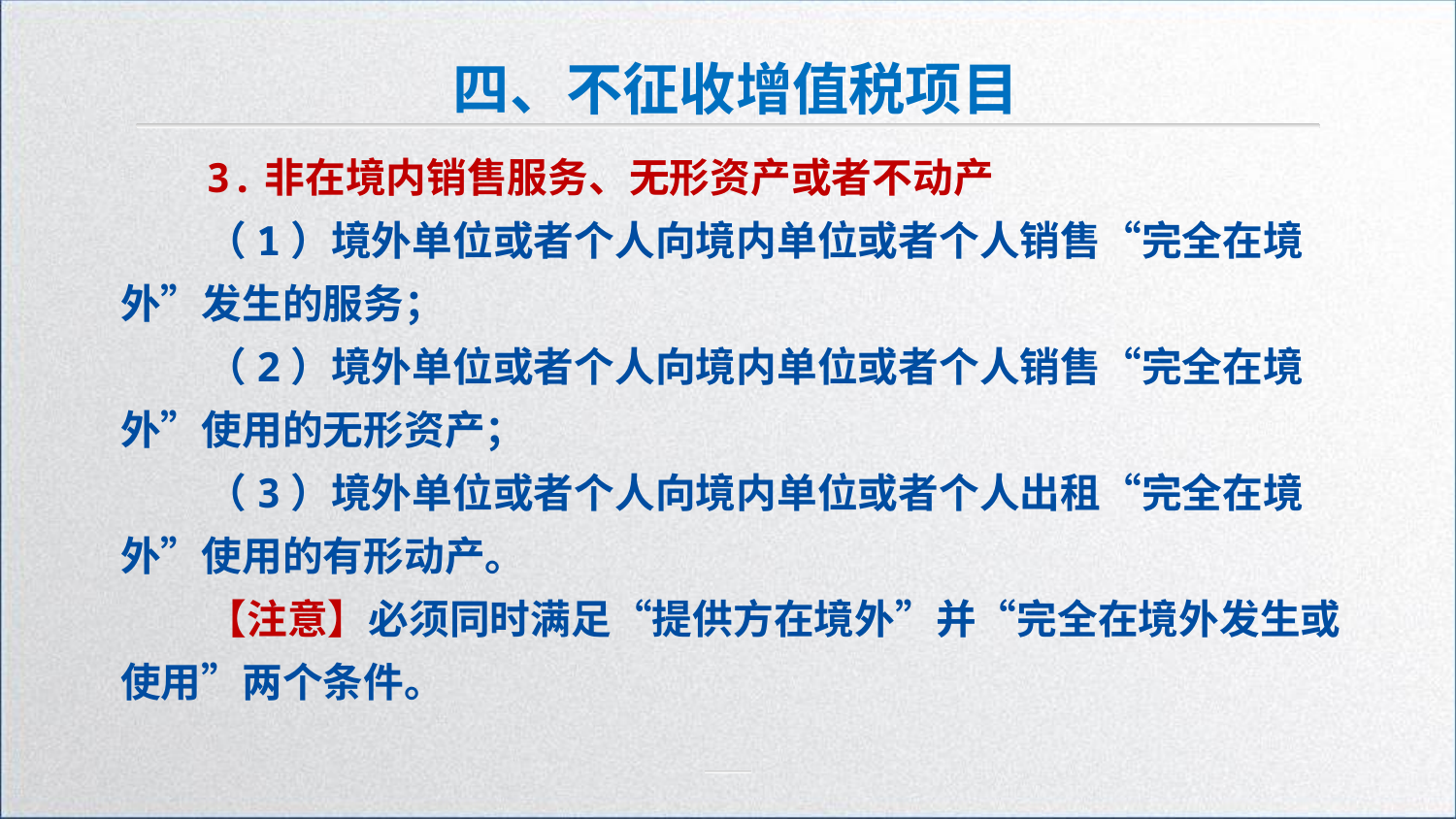

四、不征收增值税项目
3.非在境内销售服务、无形资产或者不动产
（1）境外单位或者个人向境内单位或者个人销售“完全在境外”发生的服务；
（2）境外单位或者个人向境内单位或者个人销售“完全在境外”使用的无形资产；
（3）境外单位或者个人向境内单位或者个人出租“完全在境外”使用的有形动产。
【注意】必须同时满足“提供方在境外”并“完全在境外发生或使用”两个条件。